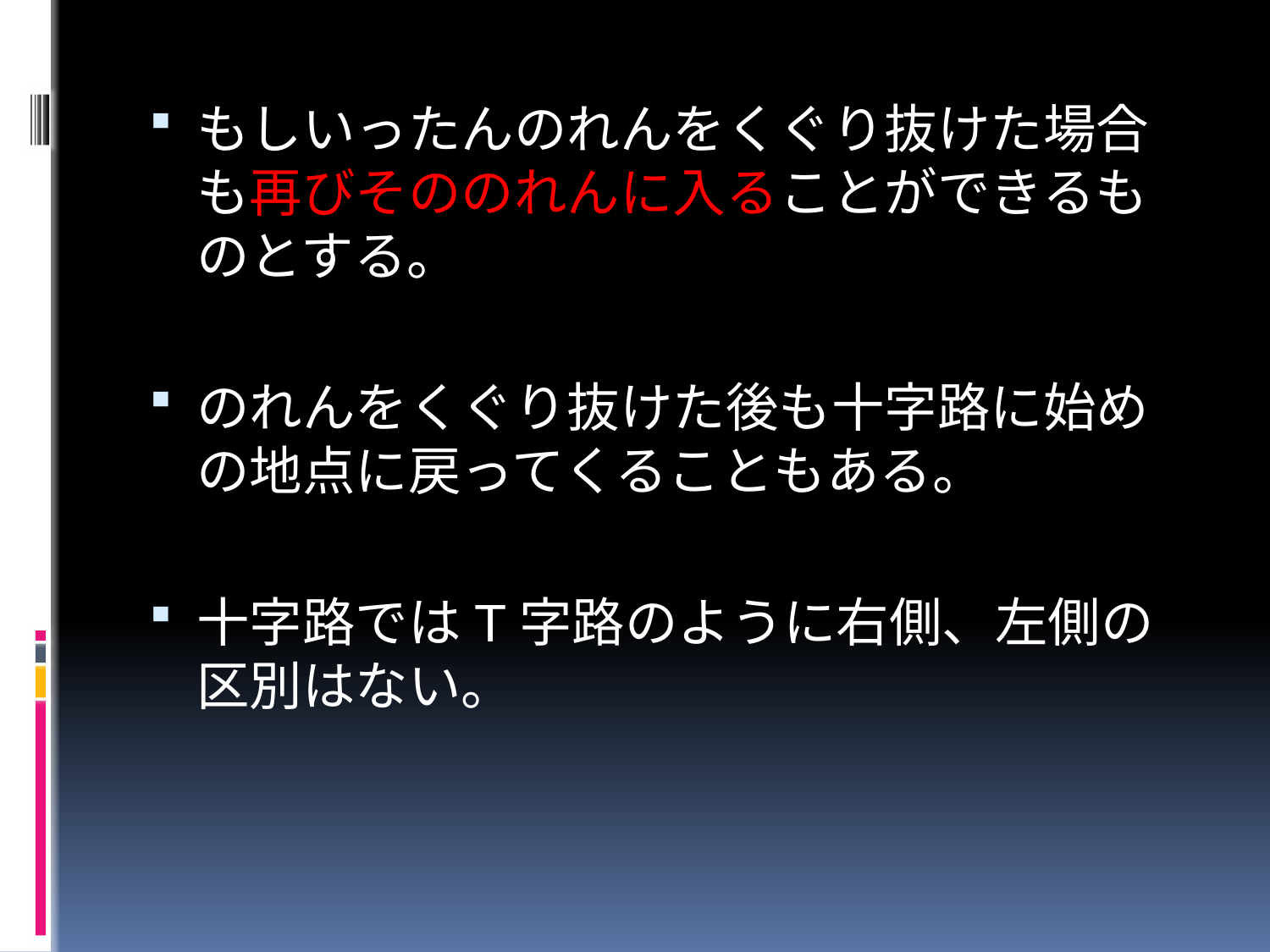

もしいったんのれんをくぐり抜けた場合も再びそののれんに入ることができるものとする。

のれんをくぐり抜けた後も十字路に始めの地点に戻ってくることもある。

十字路ではT字路のように右側、左側の区別はない。